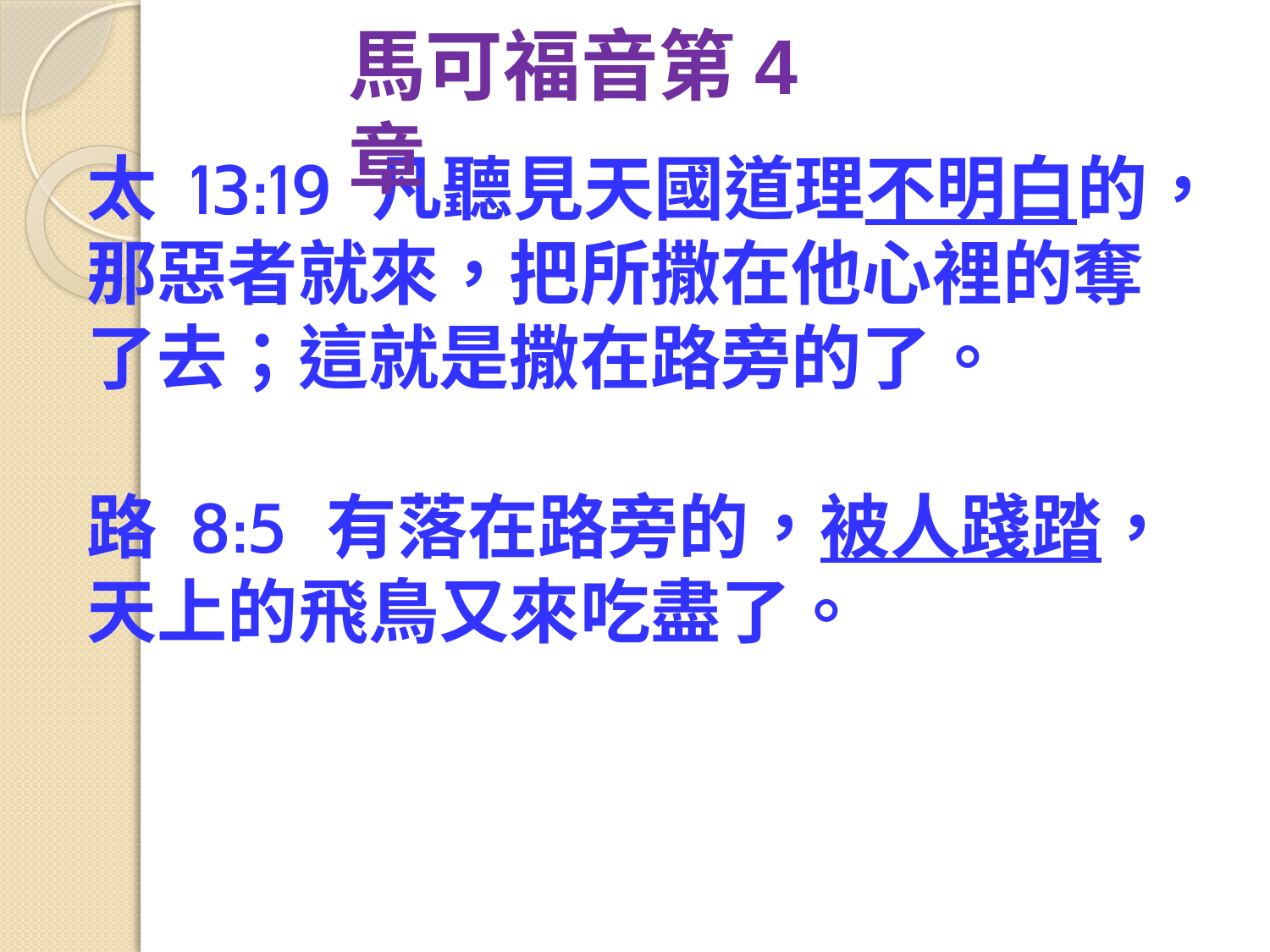

馬可福音第4章
太 13:19 凡聽見天國道理不明白的，那惡者就來，把所撒在他心裡的奪了去；這就是撒在路旁的了。

路 8:5 有落在路旁的，被人踐踏，天上的飛鳥又來吃盡了。